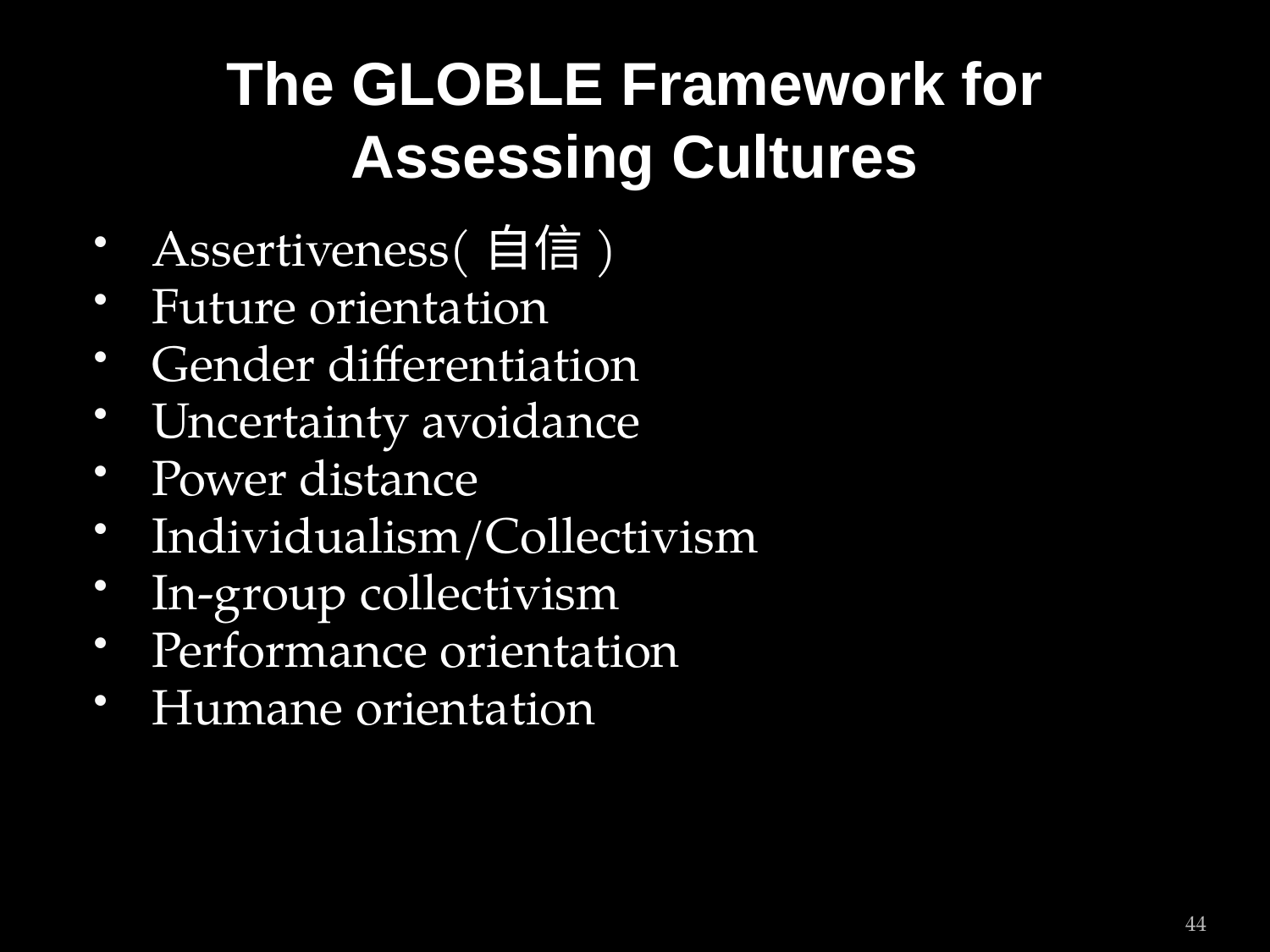

# The GLOBLE Framework for Assessing Cultures
Assertiveness(自信)
Future orientation
Gender differentiation
Uncertainty avoidance
Power distance
Individualism/Collectivism
In-group collectivism
Performance orientation
Humane orientation
44